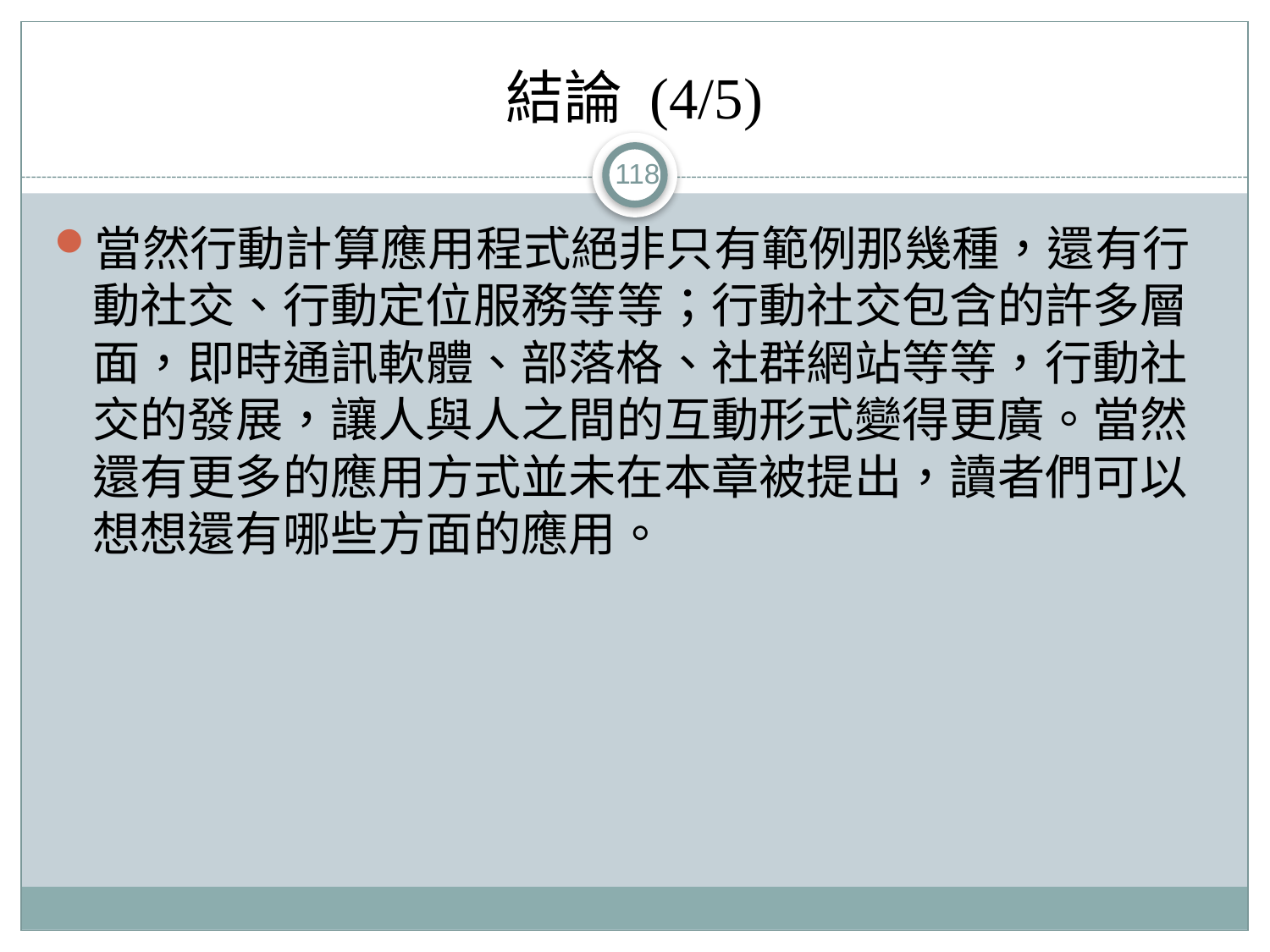

# 結論 (4/5)
118
當然行動計算應用程式絕非只有範例那幾種，還有行動社交、行動定位服務等等；行動社交包含的許多層面，即時通訊軟體、部落格、社群網站等等，行動社交的發展，讓人與人之間的互動形式變得更廣。當然還有更多的應用方式並未在本章被提出，讀者們可以想想還有哪些方面的應用。